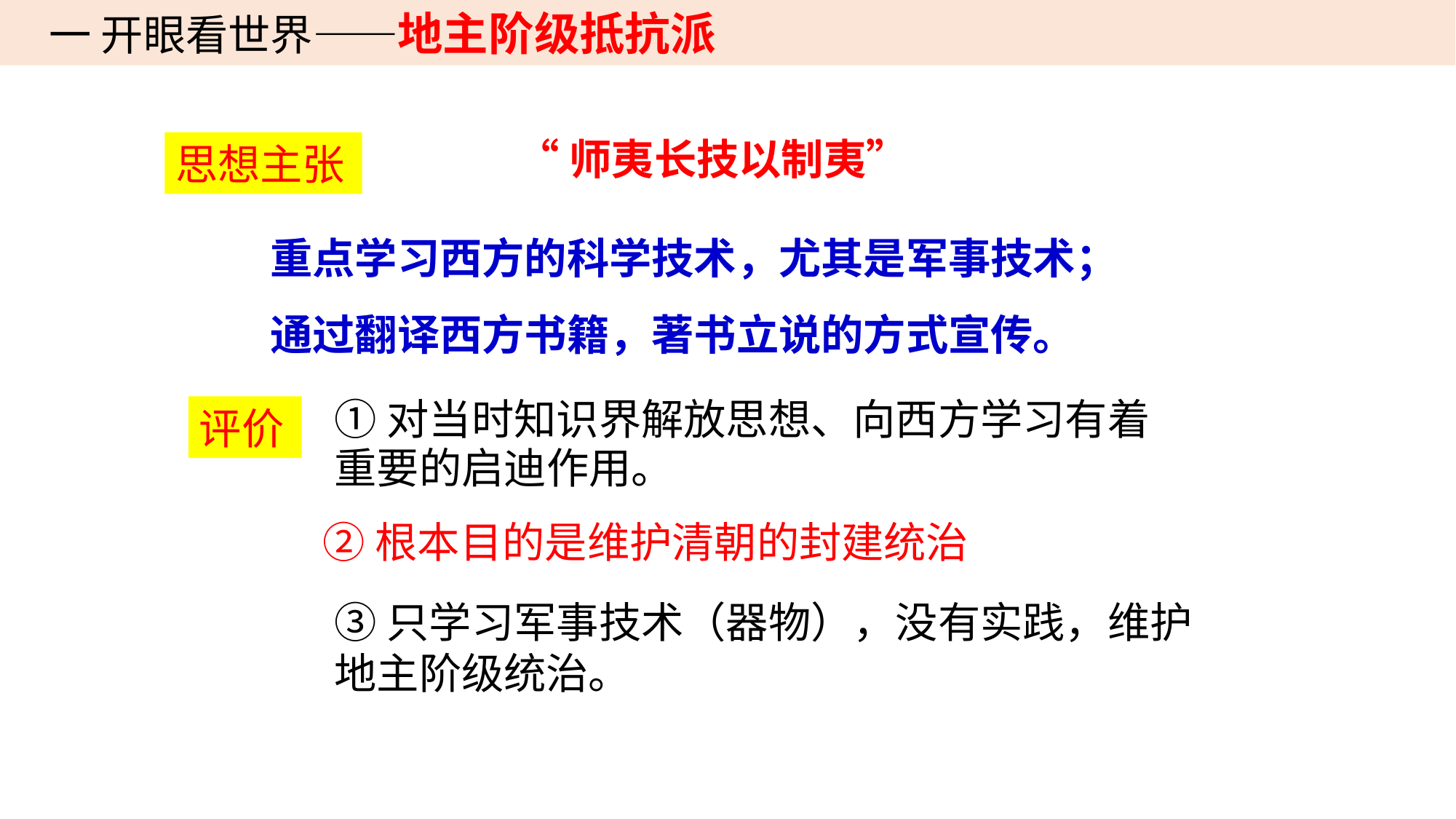

一 开眼看世界——地主阶级抵抗派
思想主张
    “师夷长技以制夷”
    重点学习西方的科学技术，尤其是军事技术；
    通过翻译西方书籍，著书立说的方式宣传。
①对当时知识界解放思想、向西方学习有着重要的启迪作用。
评价
 ②根本目的是维护清朝的封建统治
③只学习军事技术（器物），没有实践，维护地主阶级统治。